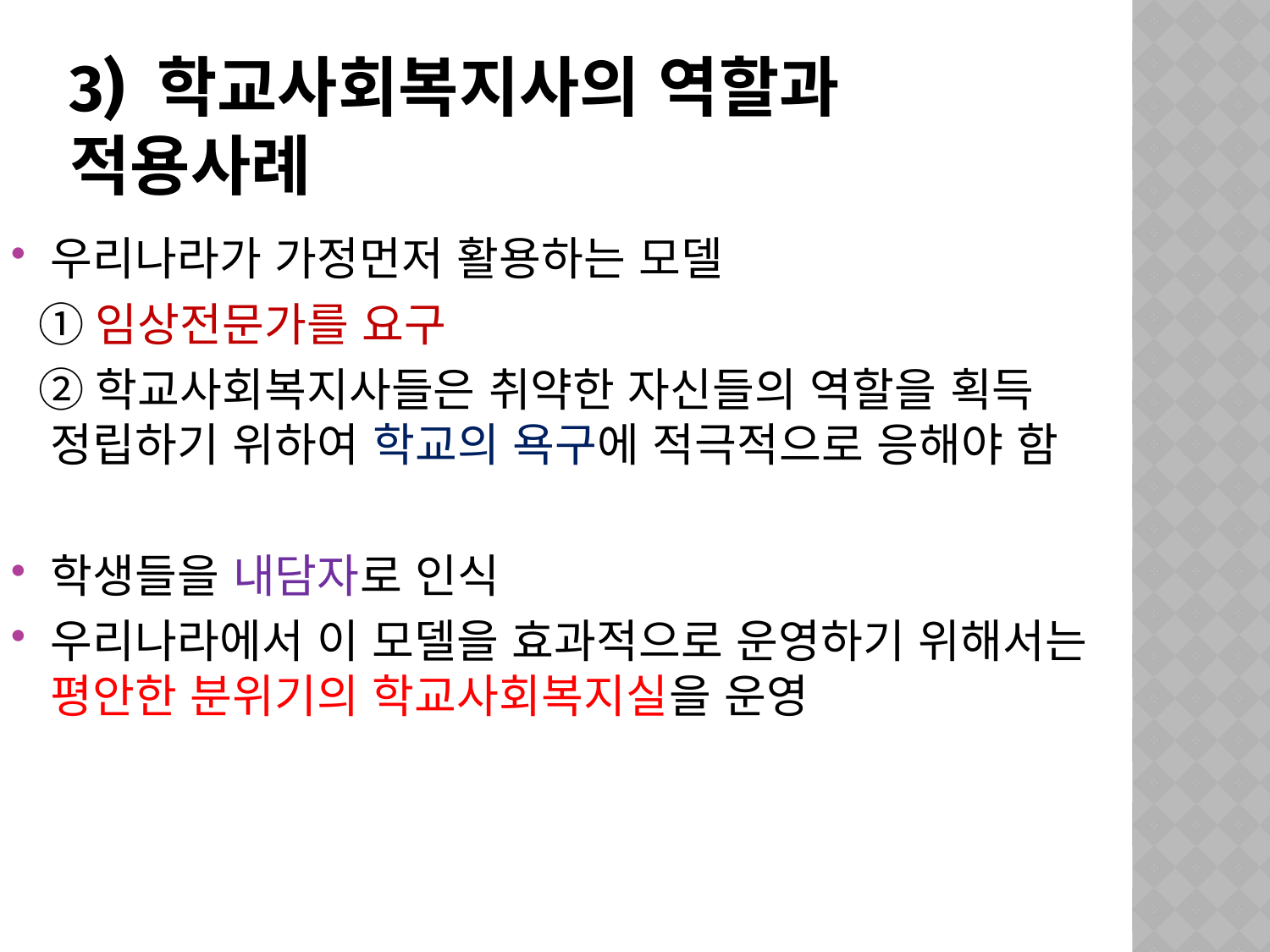

# 3) 학교사회복지사의 역할과 적용사례
우리나라가 가정먼저 활용하는 모델
  ①임상전문가를 요구
  ②학교사회복지사들은 취약한 자신들의 역할을 획득 정립하기 위하여 학교의 욕구에 적극적으로 응해야 함

학생들을 내담자로 인식
우리나라에서 이 모델을 효과적으로 운영하기 위해서는 평안한 분위기의 학교사회복지실을 운영